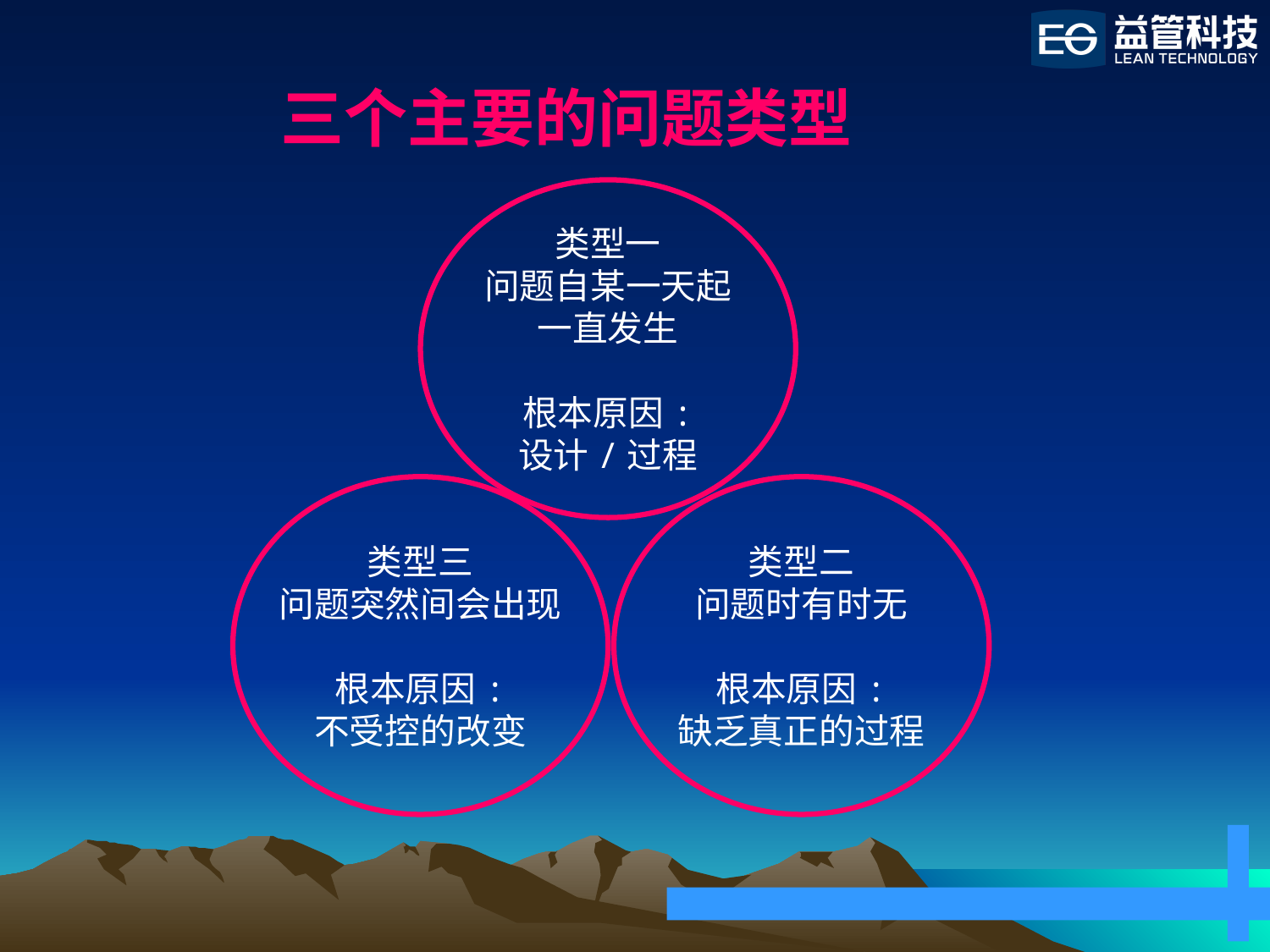

三个主要的问题类型
类型一
问题自某一天起
一直发生

根本原因:
设计/过程
类型三
问题突然间会出现

根本原因:
不受控的改变
类型二
问题时有时无

根本原因:
缺乏真正的过程